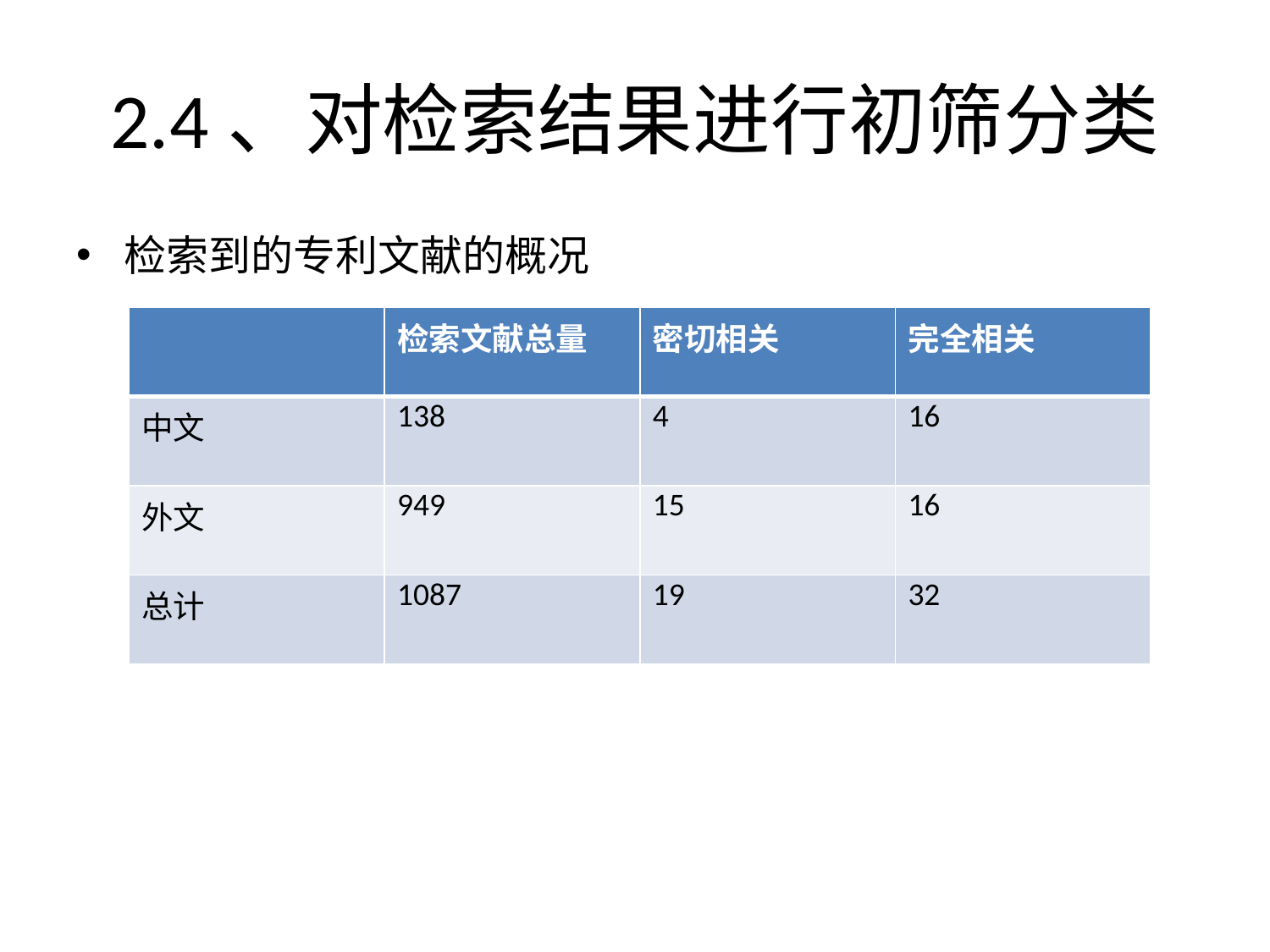

# 2.4、对检索结果进行初筛分类
检索到的专利文献的概况

|  | 检索文献总量 | 密切相关 | 完全相关 |
| --- | --- | --- | --- |
| 中文 | 138 | 4 | 16 |
| 外文 | 949 | 15 | 16 |
| 总计 | 1087 | 19 | 32 |